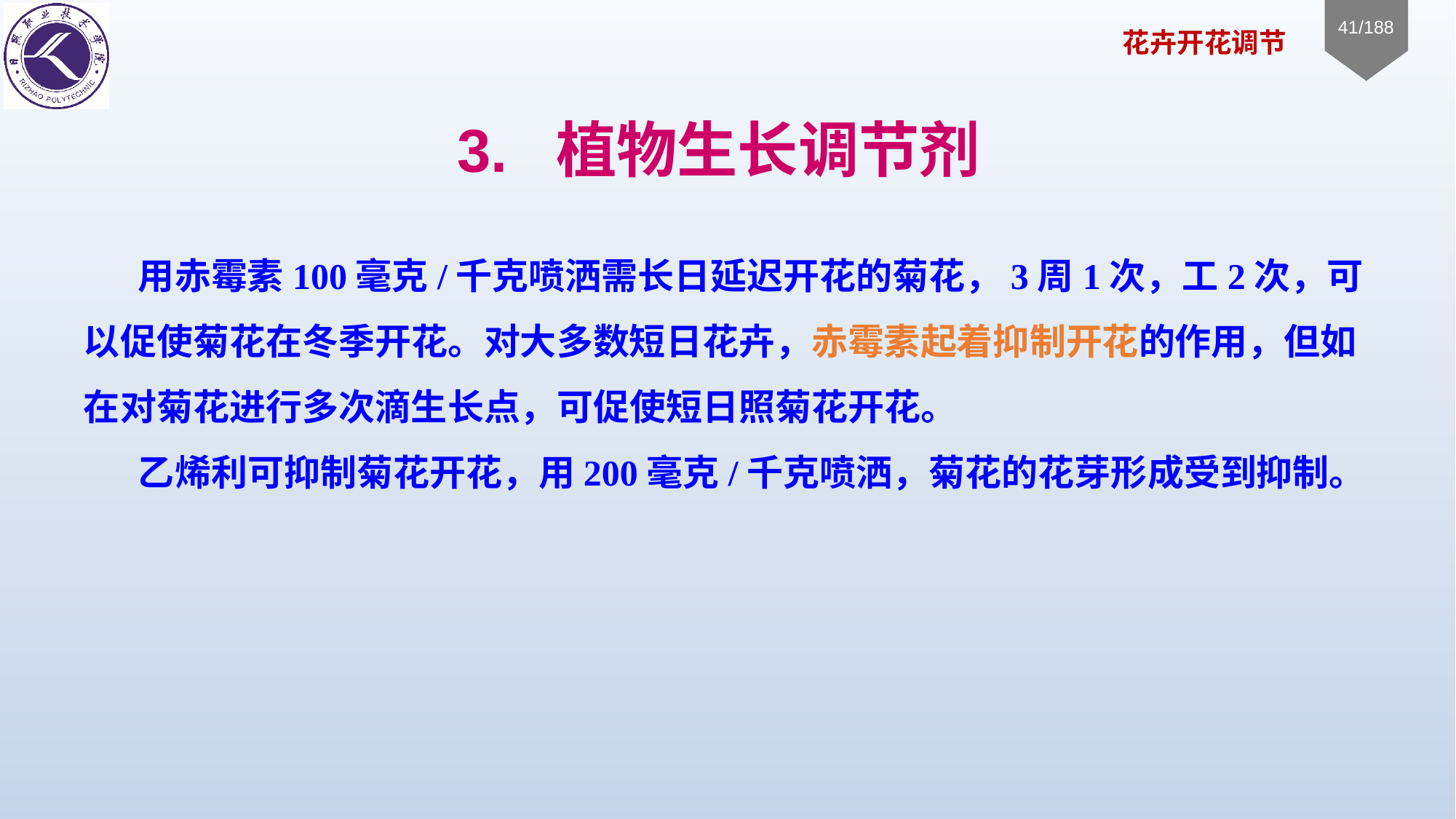

# 3.  植物生长调节剂
用赤霉素100毫克/千克喷洒需长日延迟开花的菊花，3周1次，工2次，可以促使菊花在冬季开花。对大多数短日花卉，赤霉素起着抑制开花的作用，但如在对菊花进行多次滴生长点，可促使短日照菊花开花。
乙烯利可抑制菊花开花，用200毫克/千克喷洒，菊花的花芽形成受到抑制。